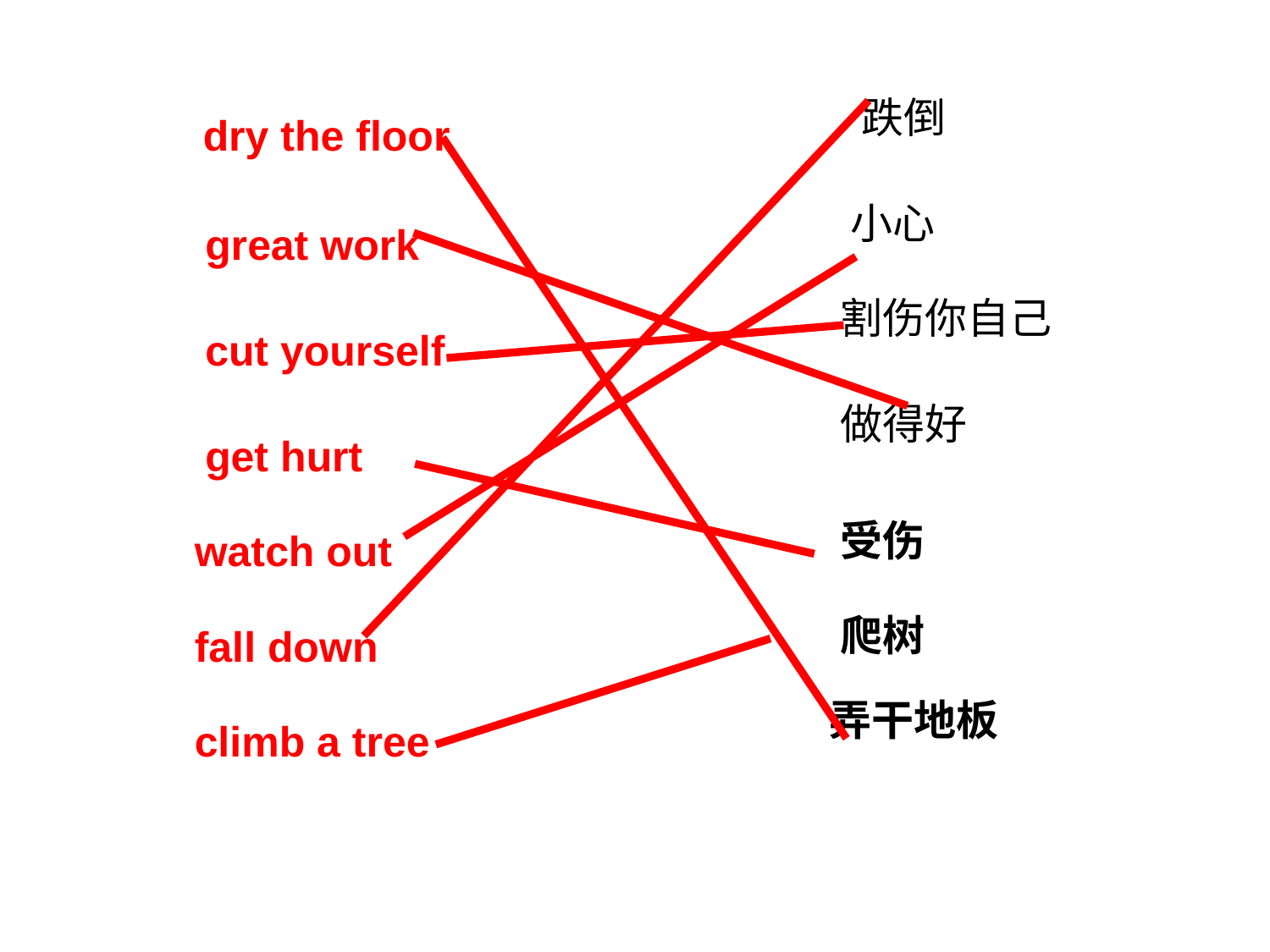

跌倒
dry the floor

小心
great work
割伤你自己

cut yourself
做得好
get hurt
受伤

watch out
爬树
fall down
弄干地板
climb a tree